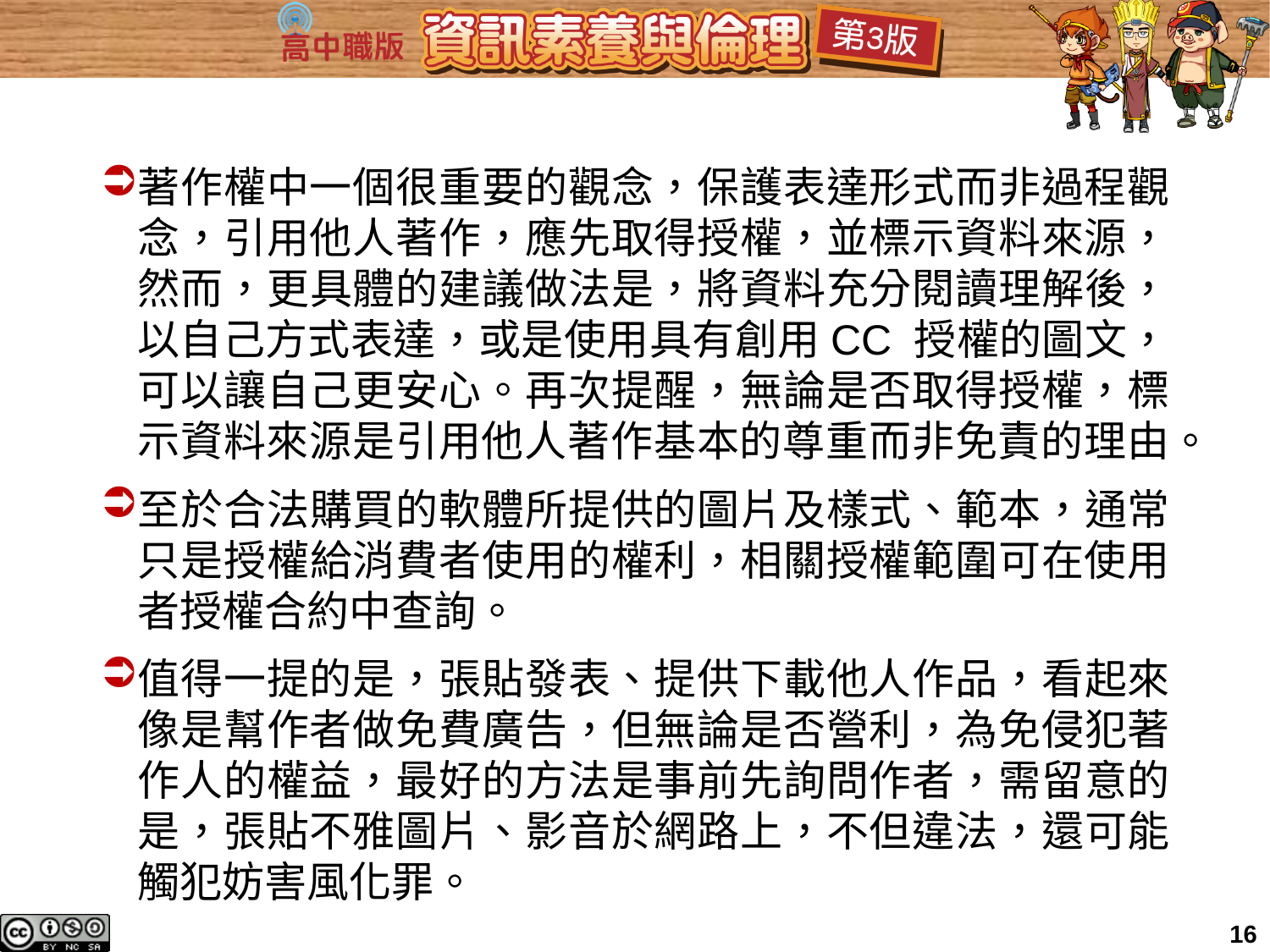

著作權中一個很重要的觀念，保護表達形式而非過程觀念，引用他人著作，應先取得授權，並標示資料來源，然而，更具體的建議做法是，將資料充分閱讀理解後，以自己方式表達，或是使用具有創用CC 授權的圖文，可以讓自己更安心。再次提醒，無論是否取得授權，標示資料來源是引用他人著作基本的尊重而非免責的理由。
至於合法購買的軟體所提供的圖片及樣式、範本，通常只是授權給消費者使用的權利，相關授權範圍可在使用者授權合約中查詢。
值得一提的是，張貼發表、提供下載他人作品，看起來像是幫作者做免費廣告，但無論是否營利，為免侵犯著作人的權益，最好的方法是事前先詢問作者，需留意的是，張貼不雅圖片、影音於網路上，不但違法，還可能觸犯妨害風化罪。
16